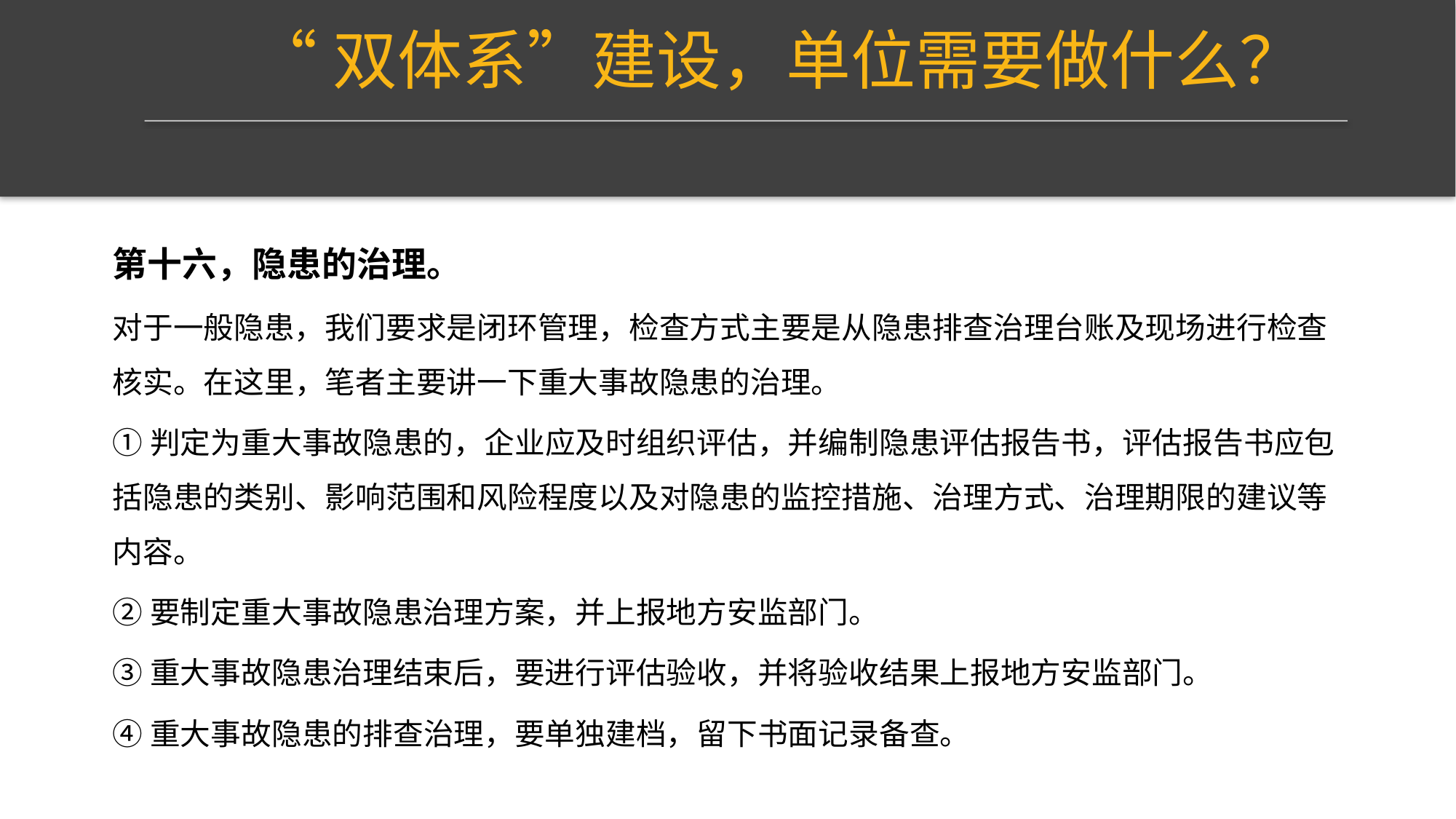

“双体系”建设，单位需要做什么？
第十六，隐患的治理。
对于一般隐患，我们要求是闭环管理，检查方式主要是从隐患排查治理台账及现场进行检查核实。在这里，笔者主要讲一下重大事故隐患的治理。
①判定为重大事故隐患的，企业应及时组织评估，并编制隐患评估报告书，评估报告书应包括隐患的类别、影响范围和风险程度以及对隐患的监控措施、治理方式、治理期限的建议等内容。
②要制定重大事故隐患治理方案，并上报地方安监部门。
③重大事故隐患治理结束后，要进行评估验收，并将验收结果上报地方安监部门。
④重大事故隐患的排查治理，要单独建档，留下书面记录备查。